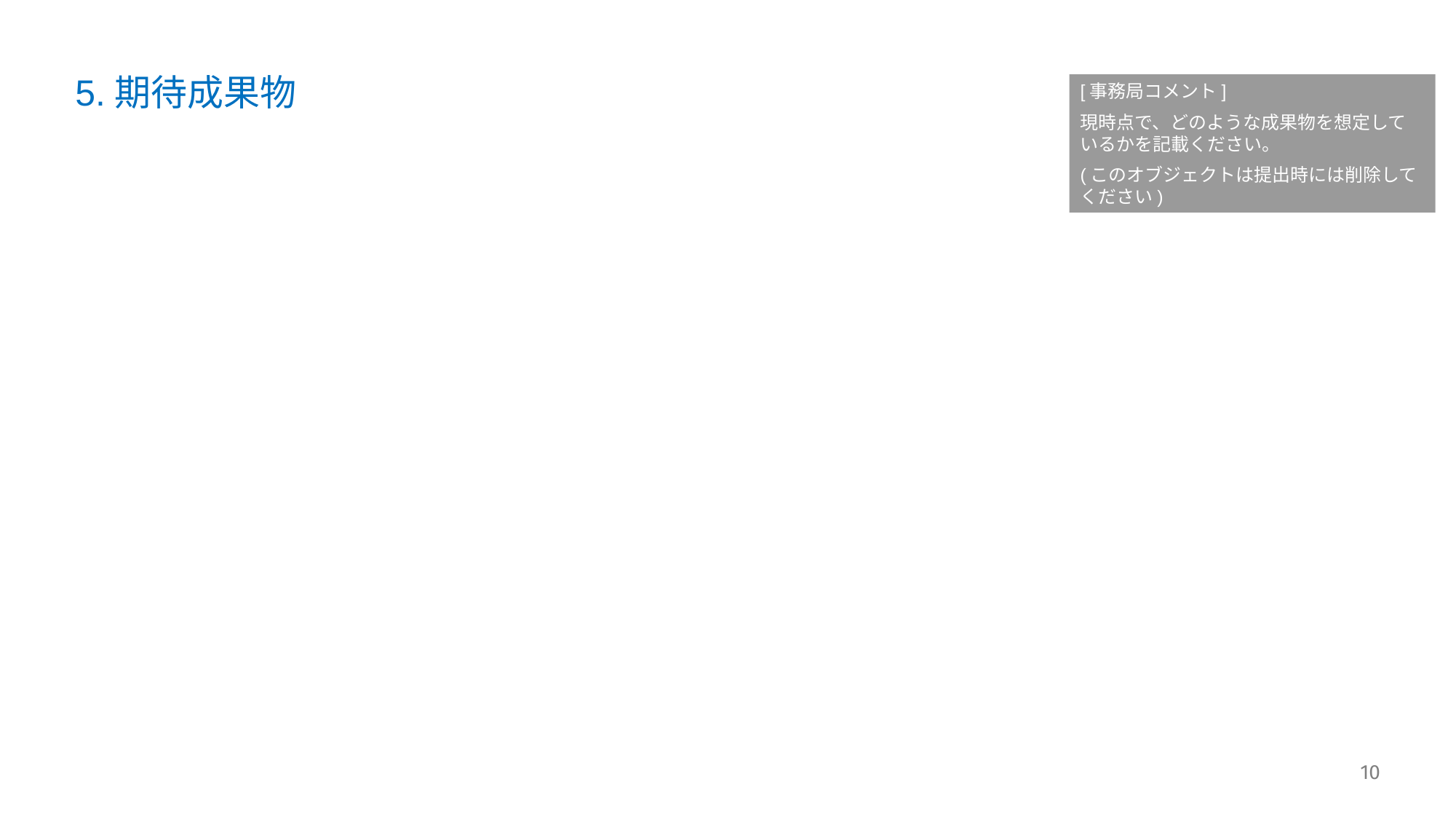

# 5.期待成果物
[事務局コメント]
現時点で、どのような成果物を想定しているかを記載ください。
(このオブジェクトは提出時には削除してください)